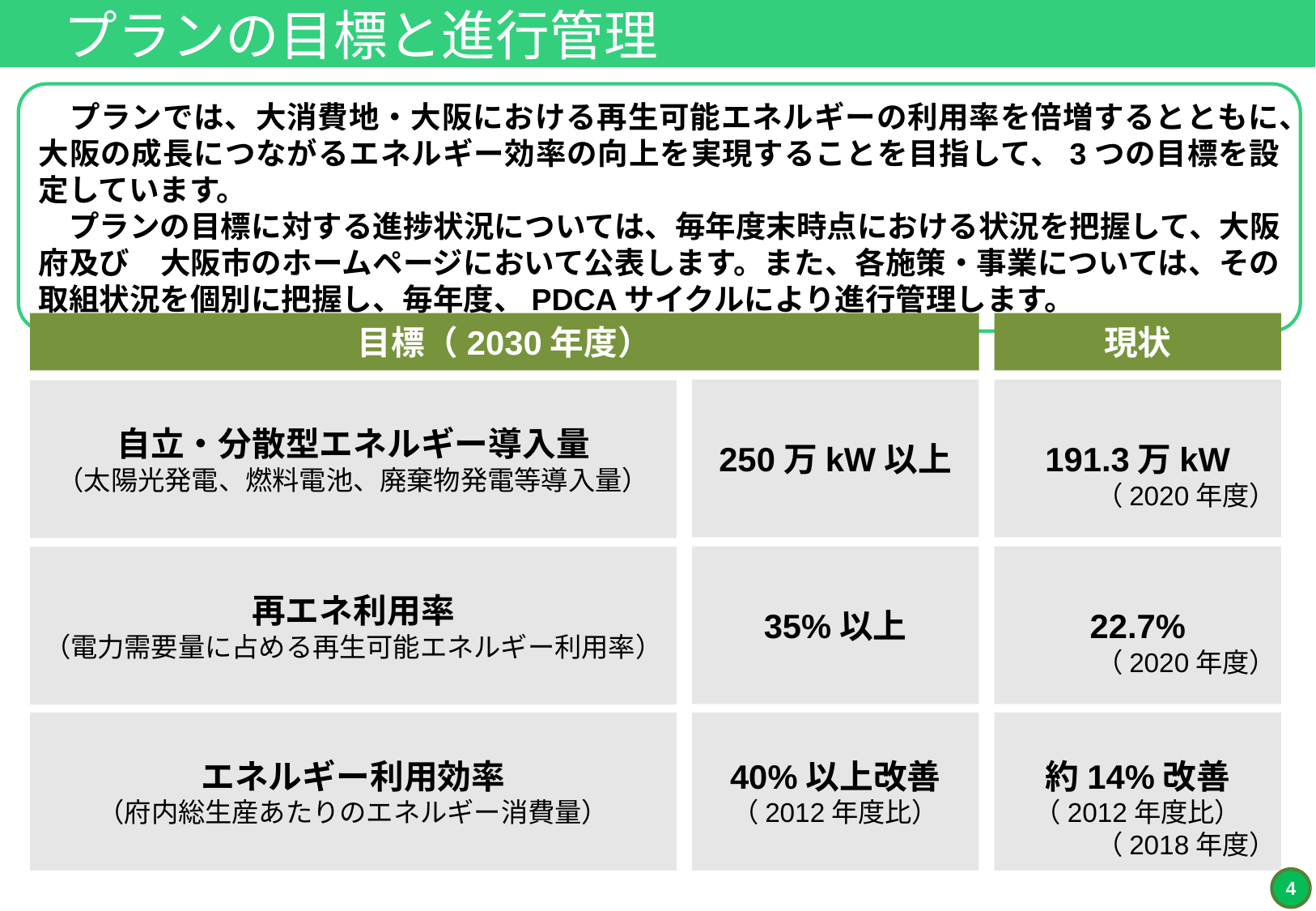

プランの目標と進行管理
　プランでは、大消費地・大阪における再生可能エネルギーの利用率を倍増するとともに、大阪の成長につながるエネルギー効率の向上を実現することを目指して、3つの目標を設定しています。
　プランの目標に対する進捗状況については、毎年度末時点における状況を把握して、大阪府及び　大阪市のホームページにおいて公表します。また、各施策・事業については、その取組状況を個別に把握し、毎年度、PDCAサイクルにより進行管理します。
目標（2030年度）
現状
250万kW以上

191.3万kW
（2020年度）
自立・分散型エネルギー導入量
（太陽光発電、燃料電池、廃棄物発電等導入量）
35%以上

22.7%
（2020年度）
再エネ利用率
（電力需要量に占める再生可能エネルギー利用率）
エネルギー利用効率
（府内総生産あたりのエネルギー消費量）
40%以上改善
（2012年度⽐）

約14%改善
（2012年度⽐）
（2018年度）
4